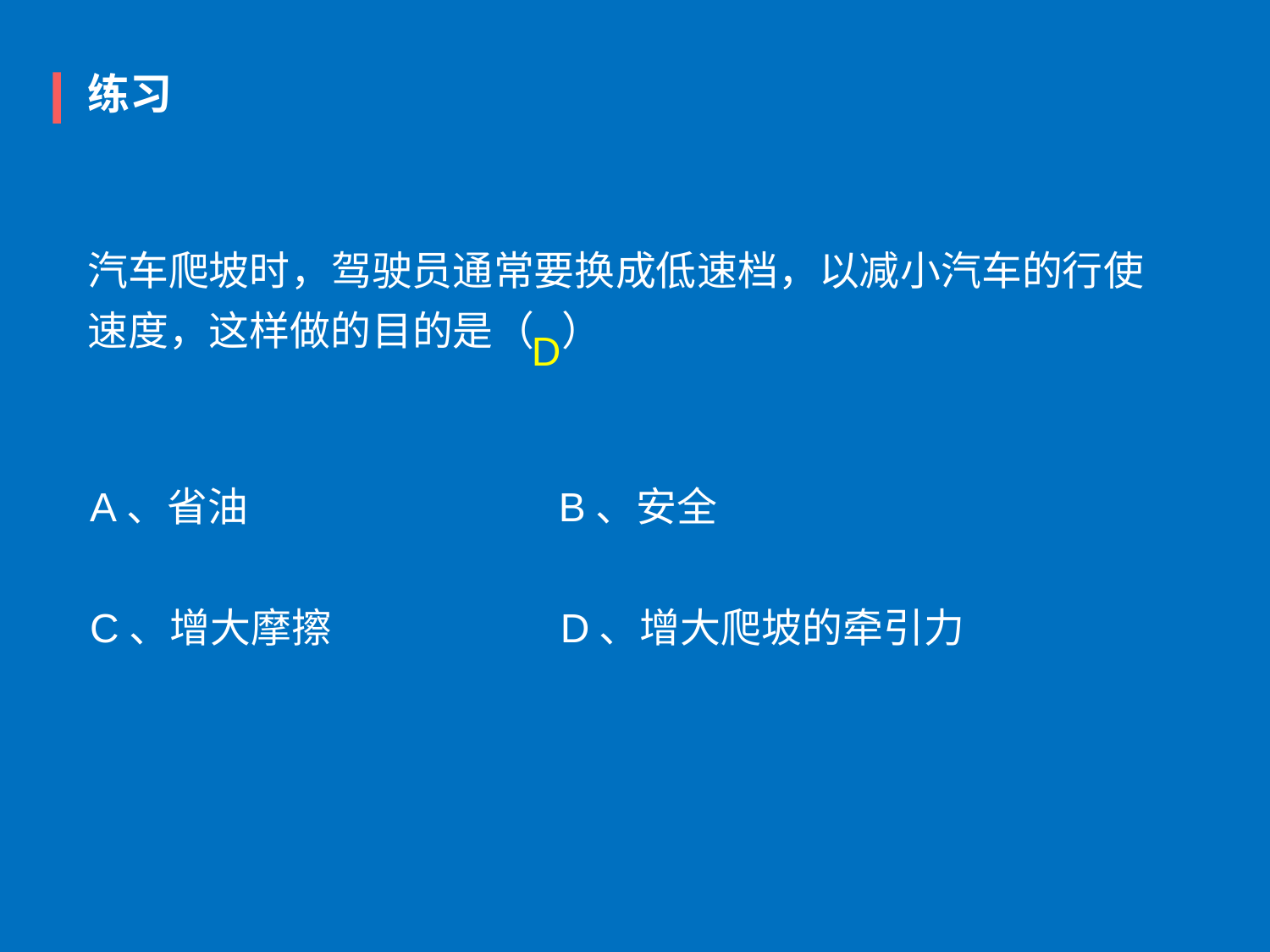

练习

汽车爬坡时，驾驶员通常要换成低速档，以减小汽车的行使速度，这样做的目的是（   ）
    D

A、省油                                 B、安全
C、增大摩擦                        D、增大爬坡的牵引力